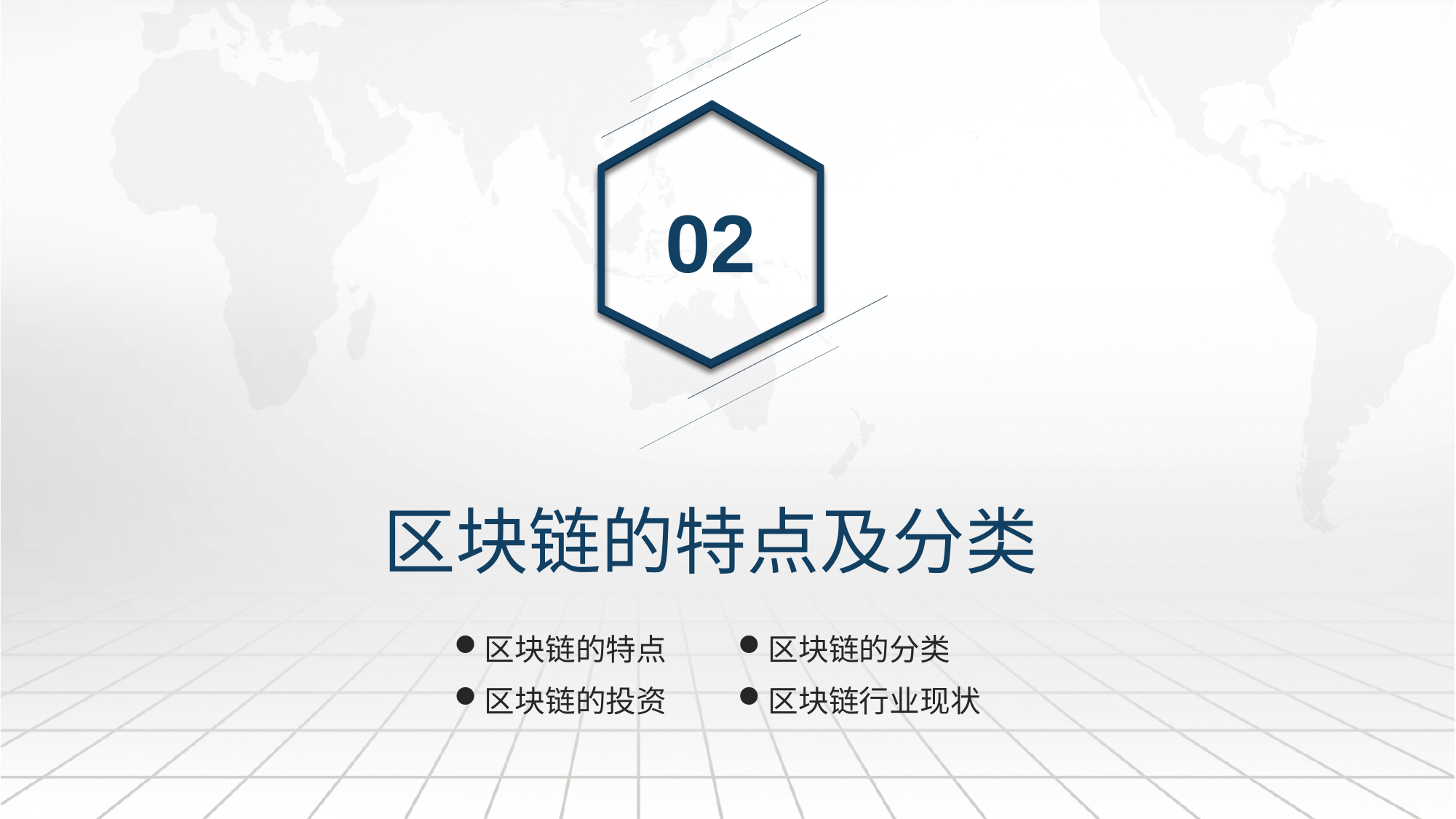

02
区块链的特点及分类
区块链的分类
区块链的特点
区块链的投资

区块链行业现状